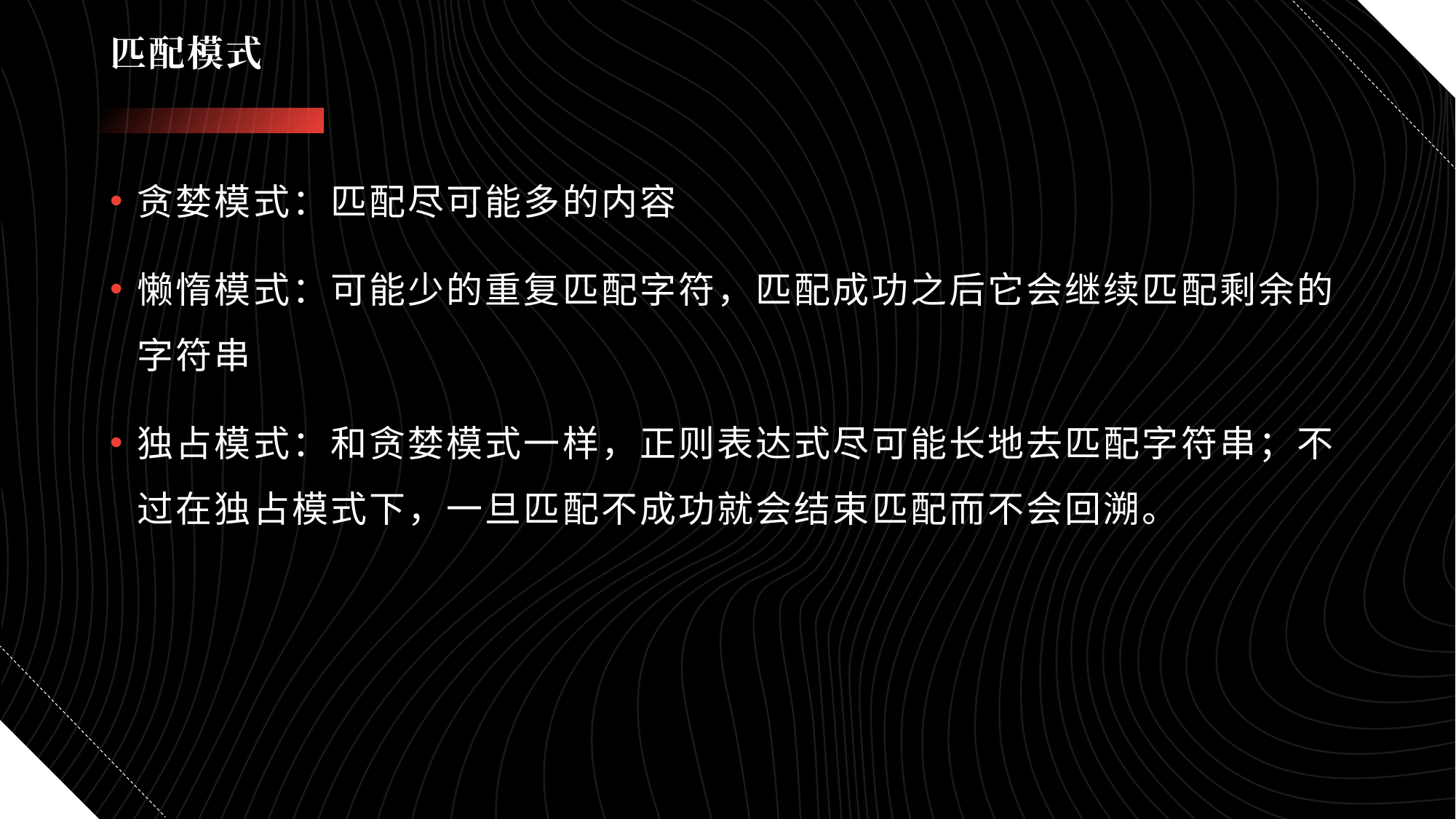

# 匹配模式
贪婪模式：匹配尽可能多的内容
懒惰模式：可能少的重复匹配字符，匹配成功之后它会继续匹配剩余的字符串
独占模式：和贪婪模式一样，正则表达式尽可能长地去匹配字符串；不过在独占模式下，一旦匹配不成功就会结束匹配而不会回溯。